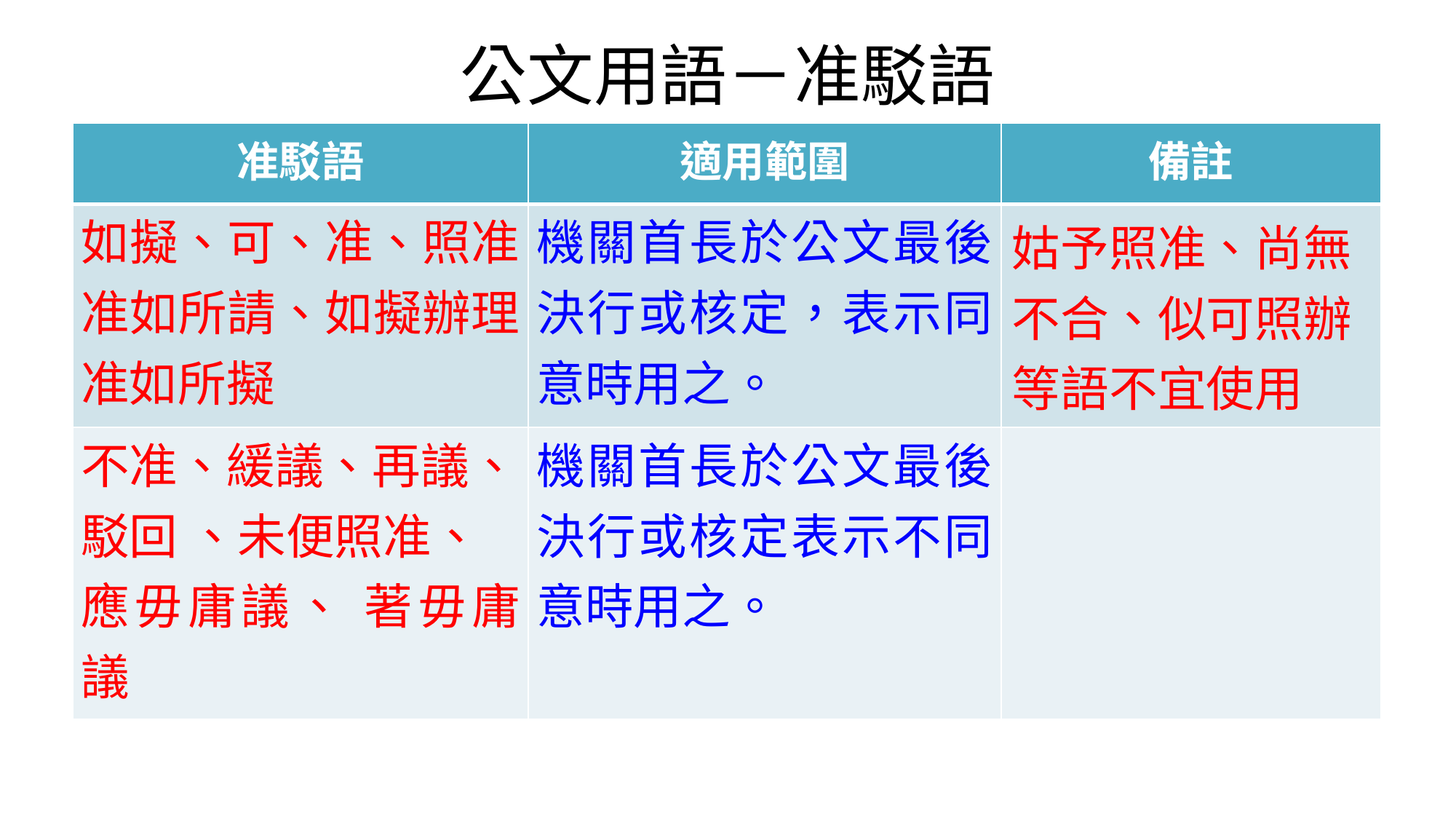

# 公文用語－准駁語
| 准駁語 | 適用範圍 | 備註 |
| --- | --- | --- |
| 如擬、可、准、照准、准如所請、如擬辦理、 准如所擬 | 機關首長於公文最後決行或核定，表示同意時用之。 | 姑予照准、尚無不合、似可照辦等語不宜使用 |
| 不准、緩議、再議、 駁回 、未便照准、 應毋庸議、 著毋庸議 | 機關首長於公文最後決行或核定表示不同意時用之。 |  |